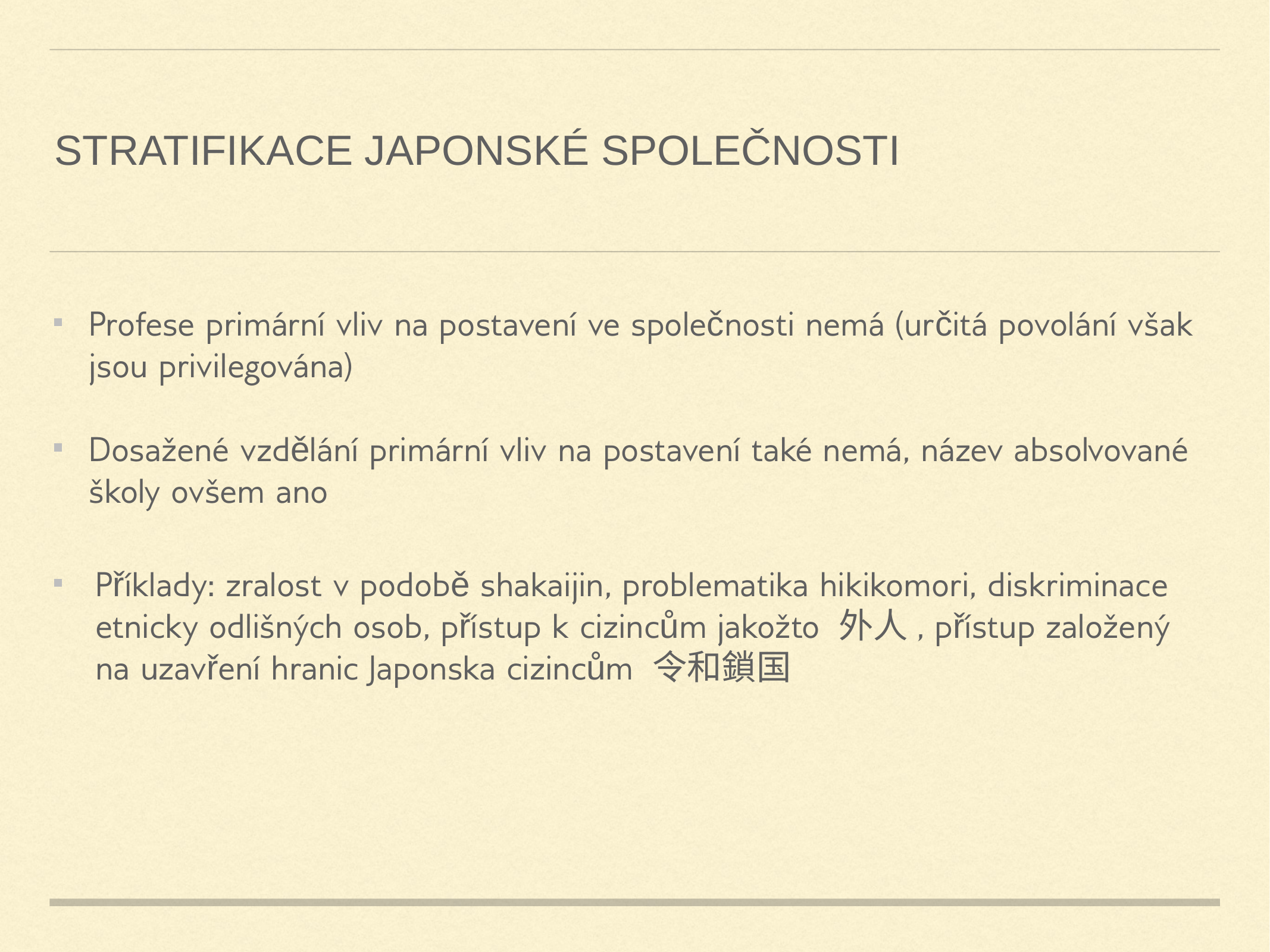

# Stratifikace japonské společnosti
Profese primární vliv na postavení ve společnosti nemá (určitá povolání však jsou privilegována)
Dosažené vzdělání primární vliv na postavení také nemá, název absolvované školy ovšem ano
Příklady: zralost v podobě shakaijin, problematika hikikomori, diskriminace etnicky odlišných osob, přístup k cizincům jakožto 外人, přístup založený na uzavření hranic Japonska cizincům 令和鎖国